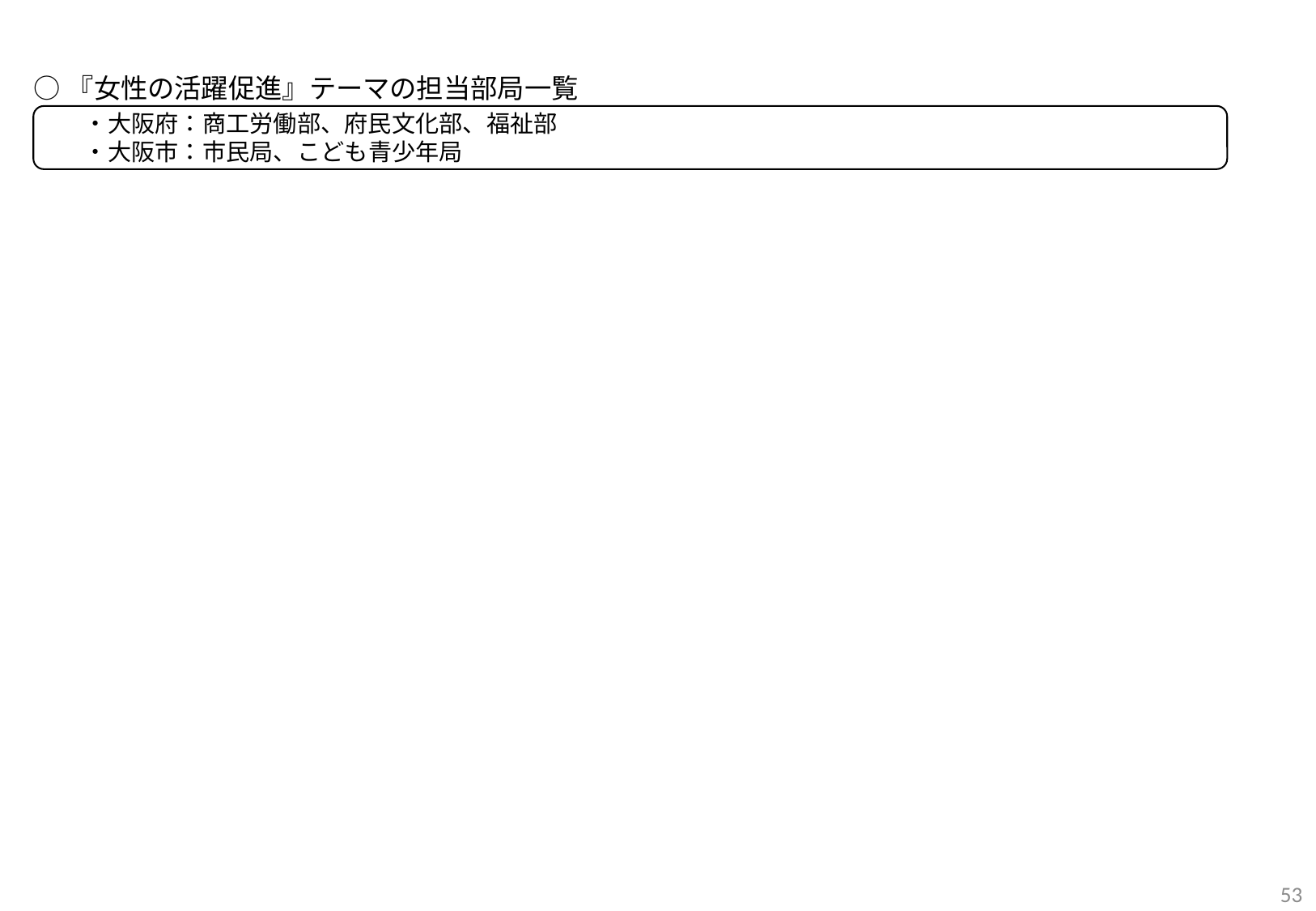

○『女性の活躍促進』テーマの担当部局一覧
・大阪府：商工労働部、府民文化部、福祉部
・大阪市：市民局、こども青少年局
53